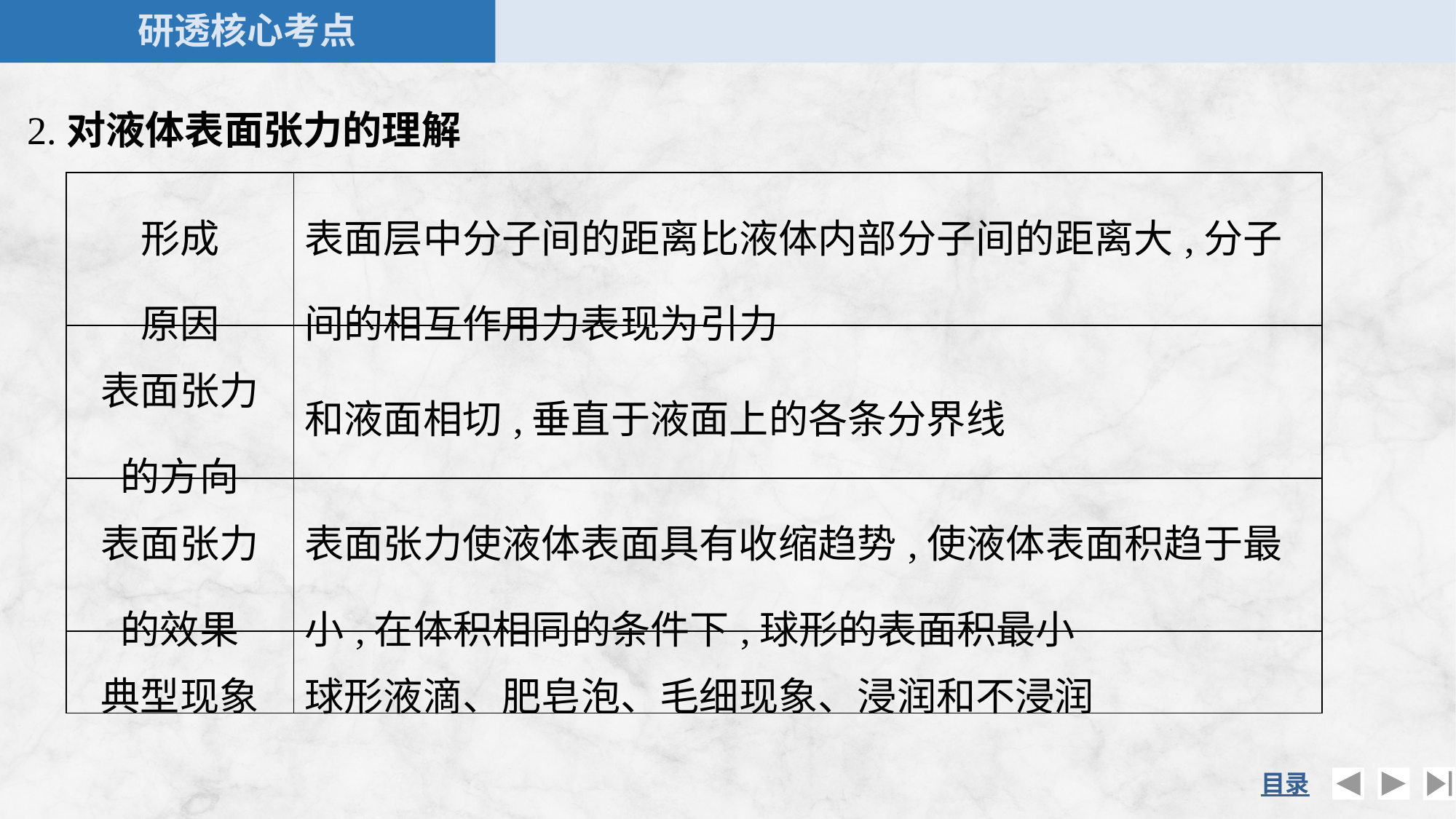

2.对液体表面张力的理解
| 形成 原因 | 表面层中分子间的距离比液体内部分子间的距离大,分子间的相互作用力表现为引力 |
| --- | --- |
| 表面张力 的方向 | 和液面相切,垂直于液面上的各条分界线 |
| 表面张力 的效果 | 表面张力使液体表面具有收缩趋势,使液体表面积趋于最小,在体积相同的条件下,球形的表面积最小 |
| 典型现象 | 球形液滴、肥皂泡、毛细现象、浸润和不浸润 |